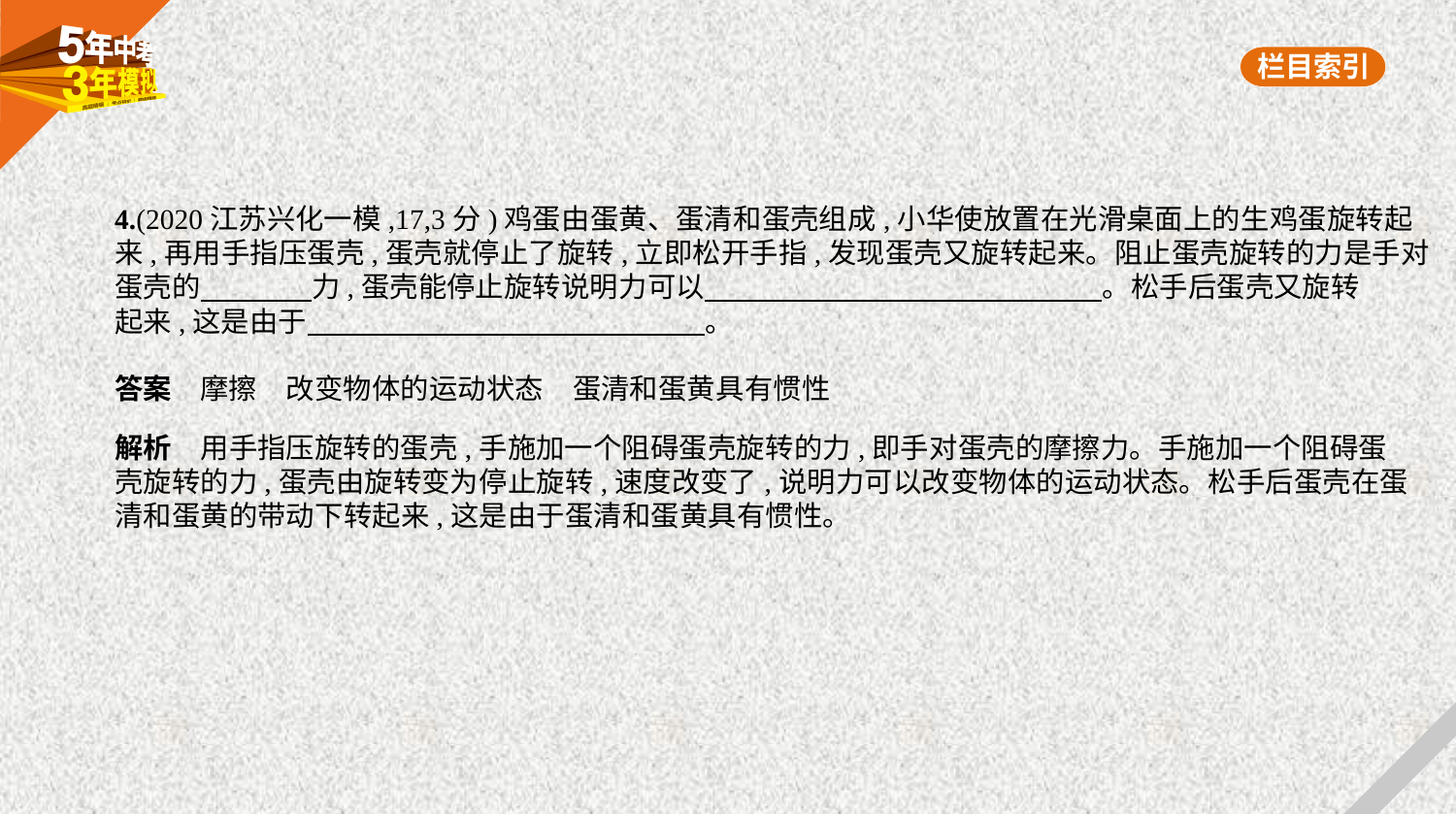

4.(2020江苏兴化一模,17,3分)鸡蛋由蛋黄、蛋清和蛋壳组成,小华使放置在光滑桌面上的生鸡蛋旋转起
来,再用手指压蛋壳,蛋壳就停止了旋转,立即松开手指,发现蛋壳又旋转起来。阻止蛋壳旋转的力是手对
蛋壳的　　　    力,蛋壳能停止旋转说明力可以　　　　　　　　　　　　　    。松手后蛋壳又旋转
起来,这是由于　　　　　　　　　　　　　    。
答案　摩擦　改变物体的运动状态　蛋清和蛋黄具有惯性
解析　用手指压旋转的蛋壳,手施加一个阻碍蛋壳旋转的力,即手对蛋壳的摩擦力。手施加一个阻碍蛋
壳旋转的力,蛋壳由旋转变为停止旋转,速度改变了,说明力可以改变物体的运动状态。松手后蛋壳在蛋
清和蛋黄的带动下转起来,这是由于蛋清和蛋黄具有惯性。